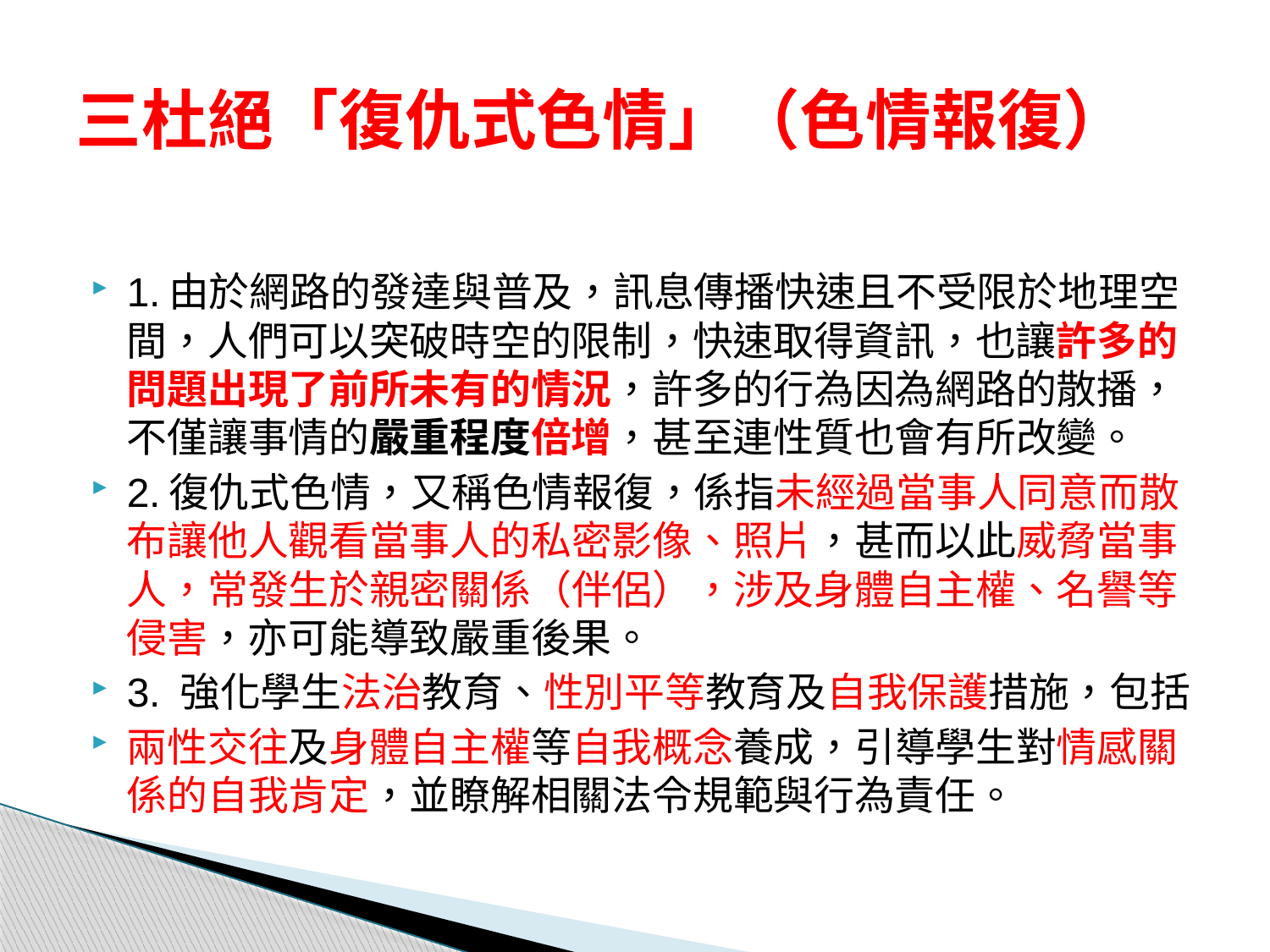

# 三杜絕「復仇式色情」（色情報復）

1.由於網路的發達與普及，訊息傳播快速且不受限於地理空間，人們可以突破時空的限制，快速取得資訊，也讓許多的問題出現了前所未有的情況，許多的行為因為網路的散播，不僅讓事情的嚴重程度倍增，甚至連性質也會有所改變。
2.復仇式色情，又稱色情報復，係指未經過當事人同意而散布讓他人觀看當事人的私密影像、照片，甚而以此威脅當事人，常發生於親密關係（伴侶），涉及身體自主權、名譽等侵害，亦可能導致嚴重後果。
3. 強化學生法治教育、性別平等教育及自我保護措施，包括
兩性交往及身體自主權等自我概念養成，引導學生對情感關係的自我肯定，並瞭解相關法令規範與行為責任。